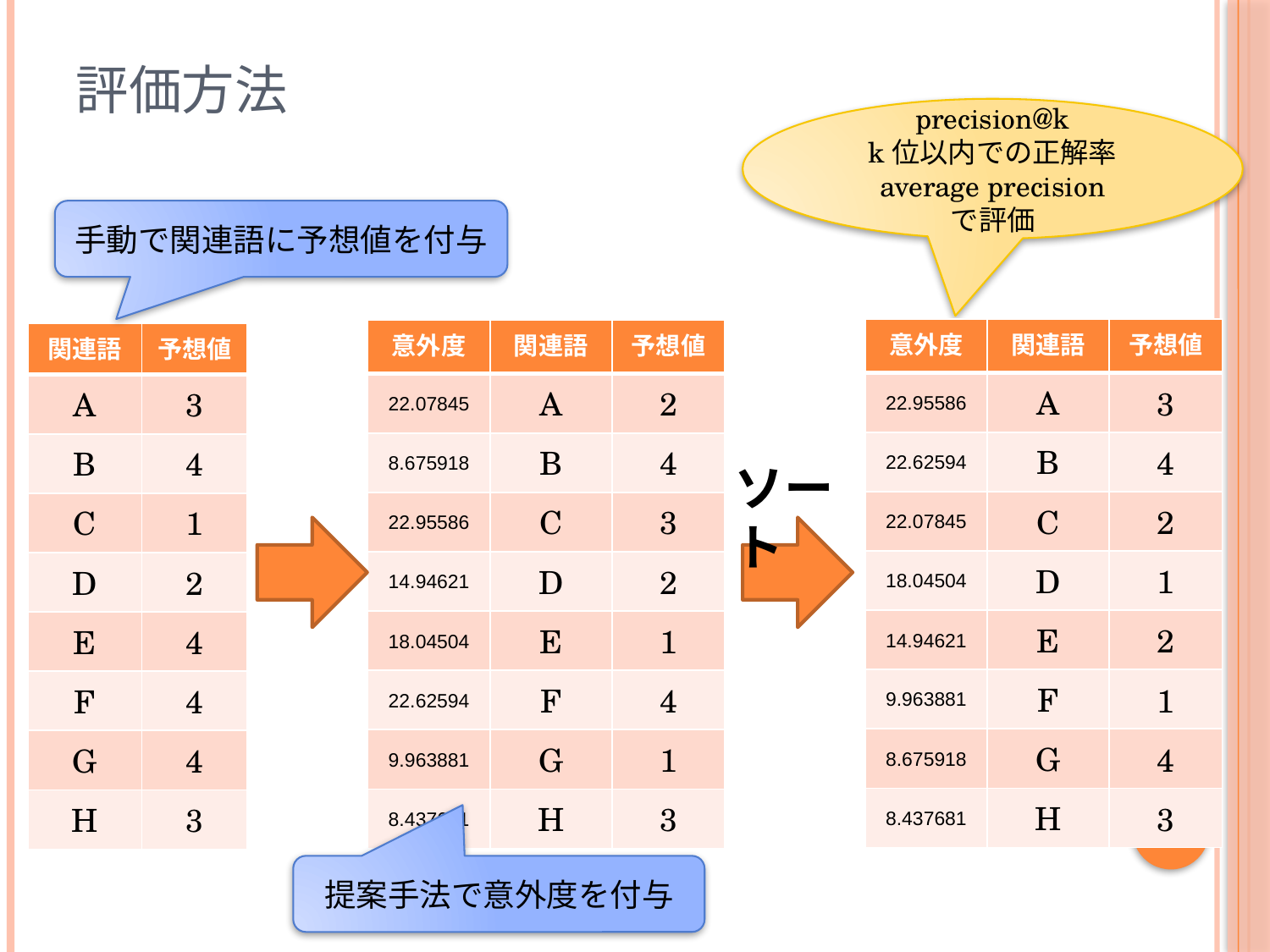

# 評価方法
precision@k
k位以内での正解率
average precision
で評価
手動で関連語に予想値を付与
| 意外度 | 関連語 | 予想値 |
| --- | --- | --- |
| 22.95586 | A | 3 |
| 22.62594 | B | 4 |
| 22.07845 | C | 2 |
| 18.04504 | D | 1 |
| 14.94621 | E | 2 |
| 9.963881 | F | 1 |
| 8.675918 | G | 4 |
| 8.437681 | H | 3 |
| 意外度 | 関連語 | 予想値 |
| --- | --- | --- |
| 22.07845 | A | 2 |
| 8.675918 | B | 4 |
| 22.95586 | C | 3 |
| 14.94621 | D | 2 |
| 18.04504 | E | 1 |
| 22.62594 | F | 4 |
| 9.963881 | G | 1 |
| 8.437681 | H | 3 |
| 関連語 | 予想値 |
| --- | --- |
| A | 3 |
| B | 4 |
| C | 1 |
| D | 2 |
| E | 4 |
| F | 4 |
| G | 4 |
| H | 3 |
ソート

提案手法で意外度を付与